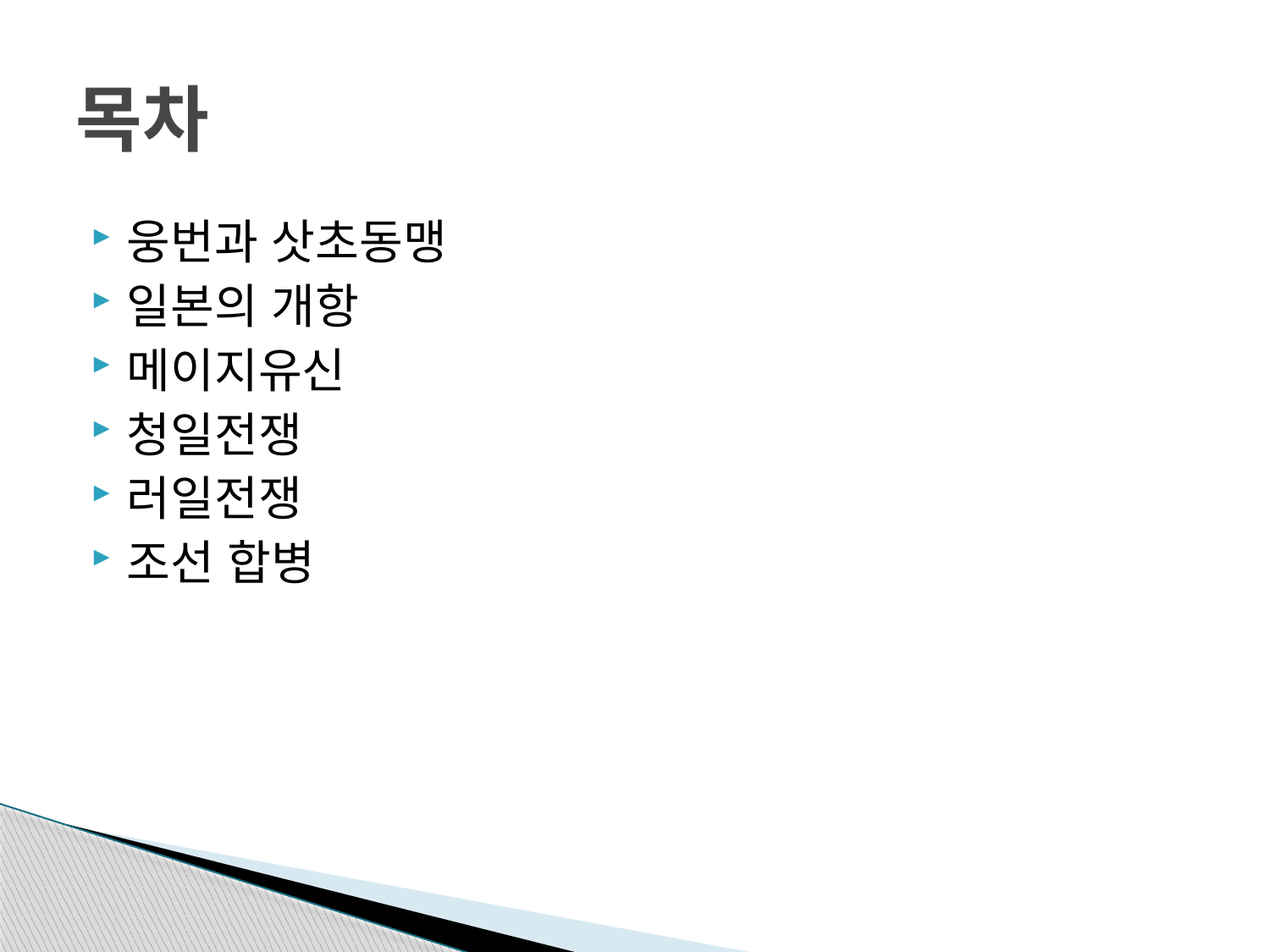

# 목차
웅번과 삿초동맹
일본의 개항
메이지유신
청일전쟁
러일전쟁
조선 합병